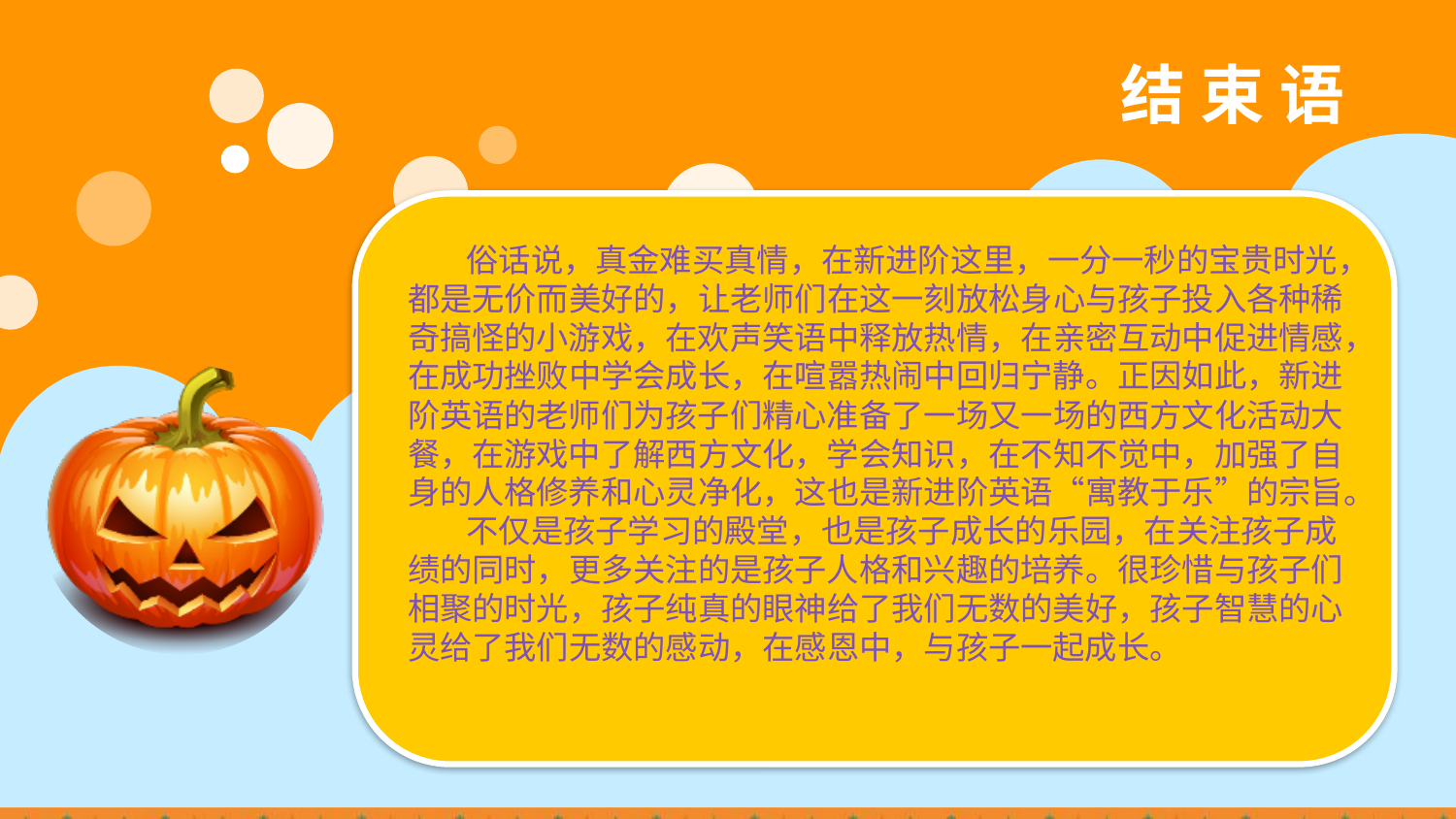

01
www.websitename.com

#
结 束 语

       俗话说，真金难买真情，在新进阶这里，一分一秒的宝贵时光，都是无价而美好的，让老师们在这一刻放松身心与孩子投入各种稀奇搞怪的小游戏，在欢声笑语中释放热情，在亲密互动中促进情感，在成功挫败中学会成长，在喧嚣热闹中回归宁静。正因如此，新进阶英语的老师们为孩子们精心准备了一场又一场的西方文化活动大餐，在游戏中了解西方文化，学会知识，在不知不觉中，加强了自身的人格修养和心灵净化，这也是新进阶英语“寓教于乐”的宗旨。
       不仅是孩子学习的殿堂，也是孩子成长的乐园，在关注孩子成绩的同时，更多关注的是孩子人格和兴趣的培养。很珍惜与孩子们相聚的时光，孩子纯真的眼神给了我们无数的美好，孩子智慧的心灵给了我们无数的感动，在感恩中，与孩子一起成长。